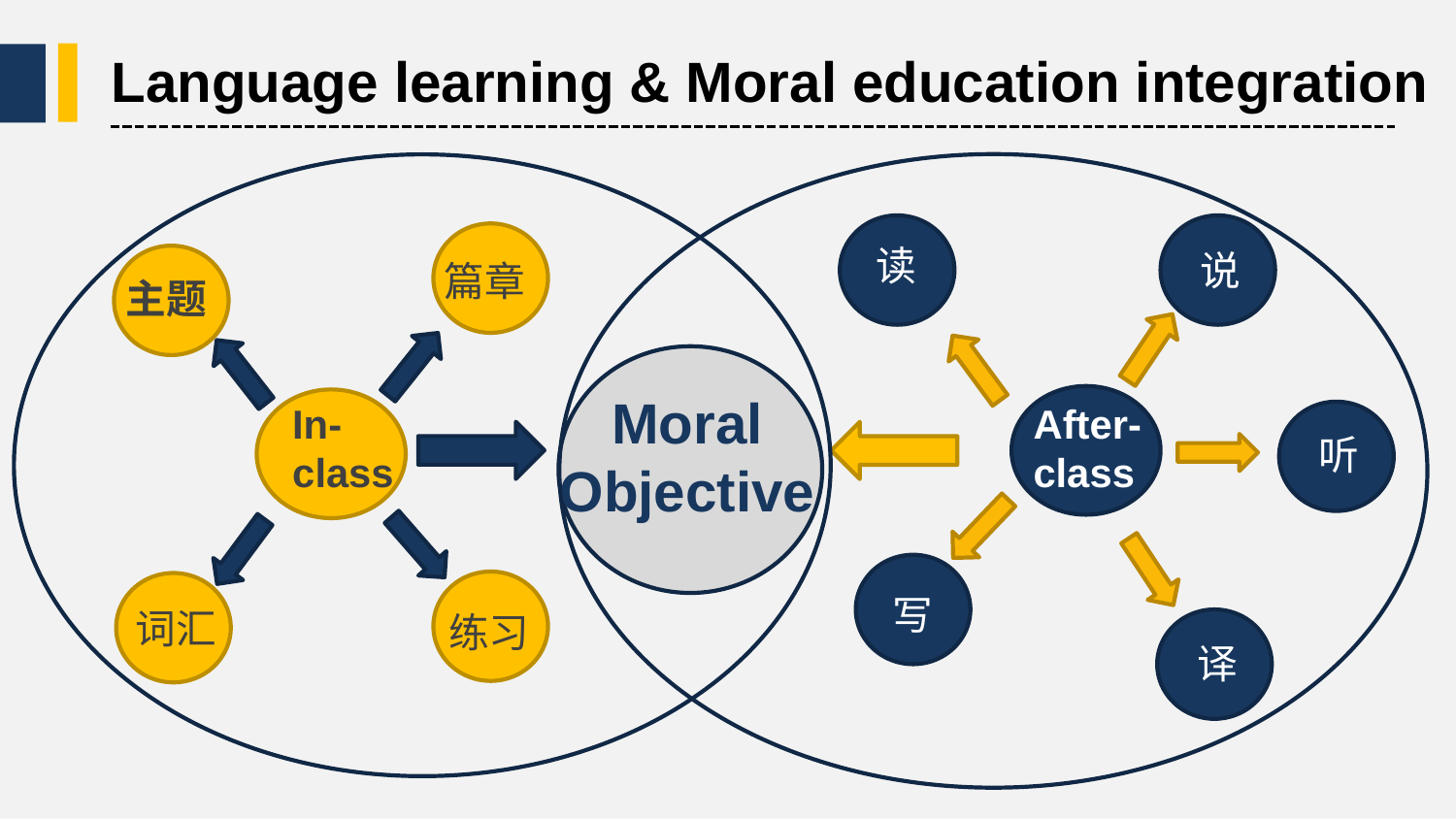

Language learning & Moral education integration

读
说

篇章
主题

Moral
Objective

After-class
In-class

听

写
词汇
练习

译